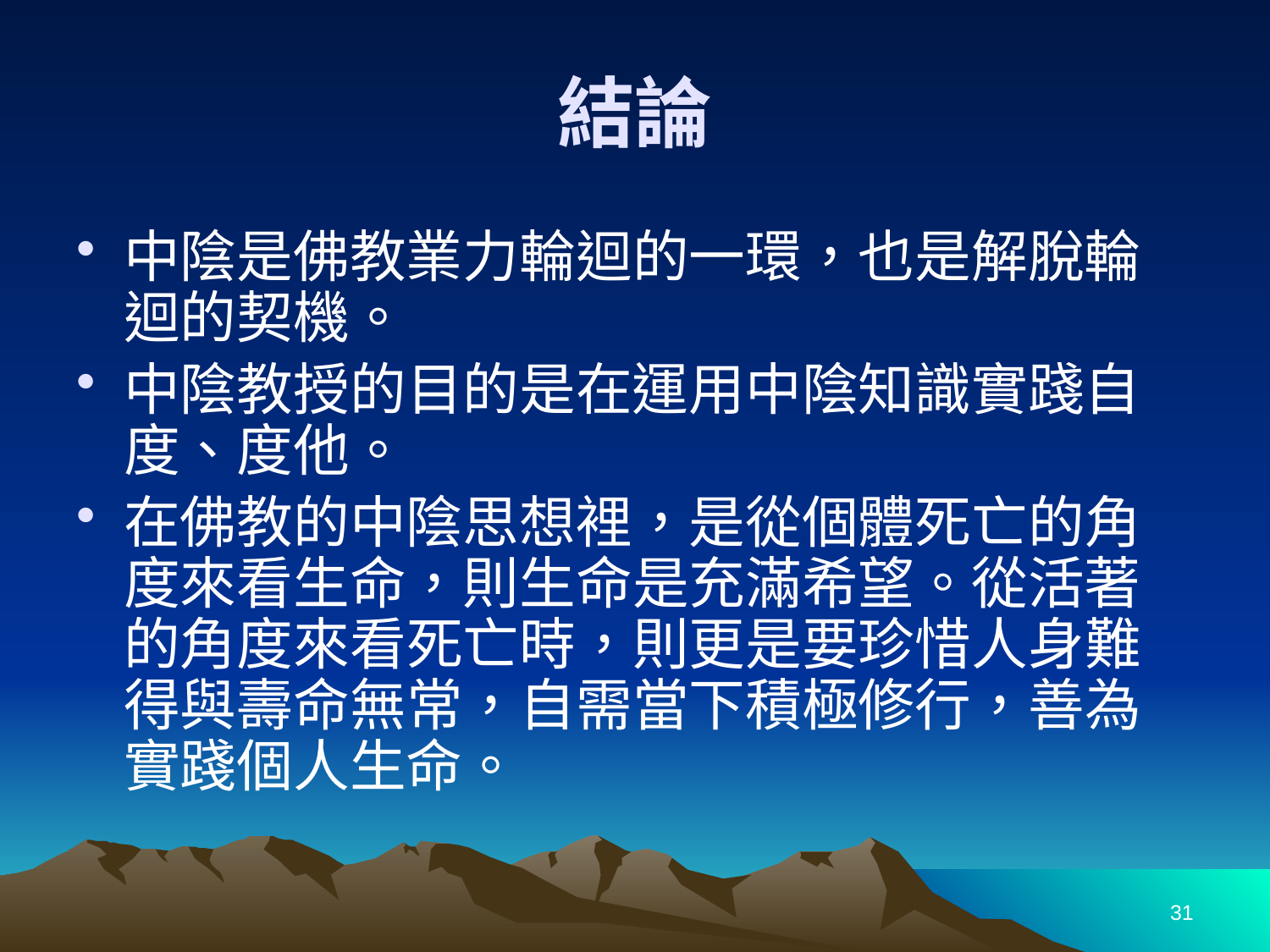

# 結論
中陰是佛教業力輪迴的一環，也是解脫輪迴的契機。
中陰教授的目的是在運用中陰知識實踐自度、度他。
在佛教的中陰思想裡，是從個體死亡的角度來看生命，則生命是充滿希望。從活著的角度來看死亡時，則更是要珍惜人身難得與壽命無常，自需當下積極修行，善為實踐個人生命。
31